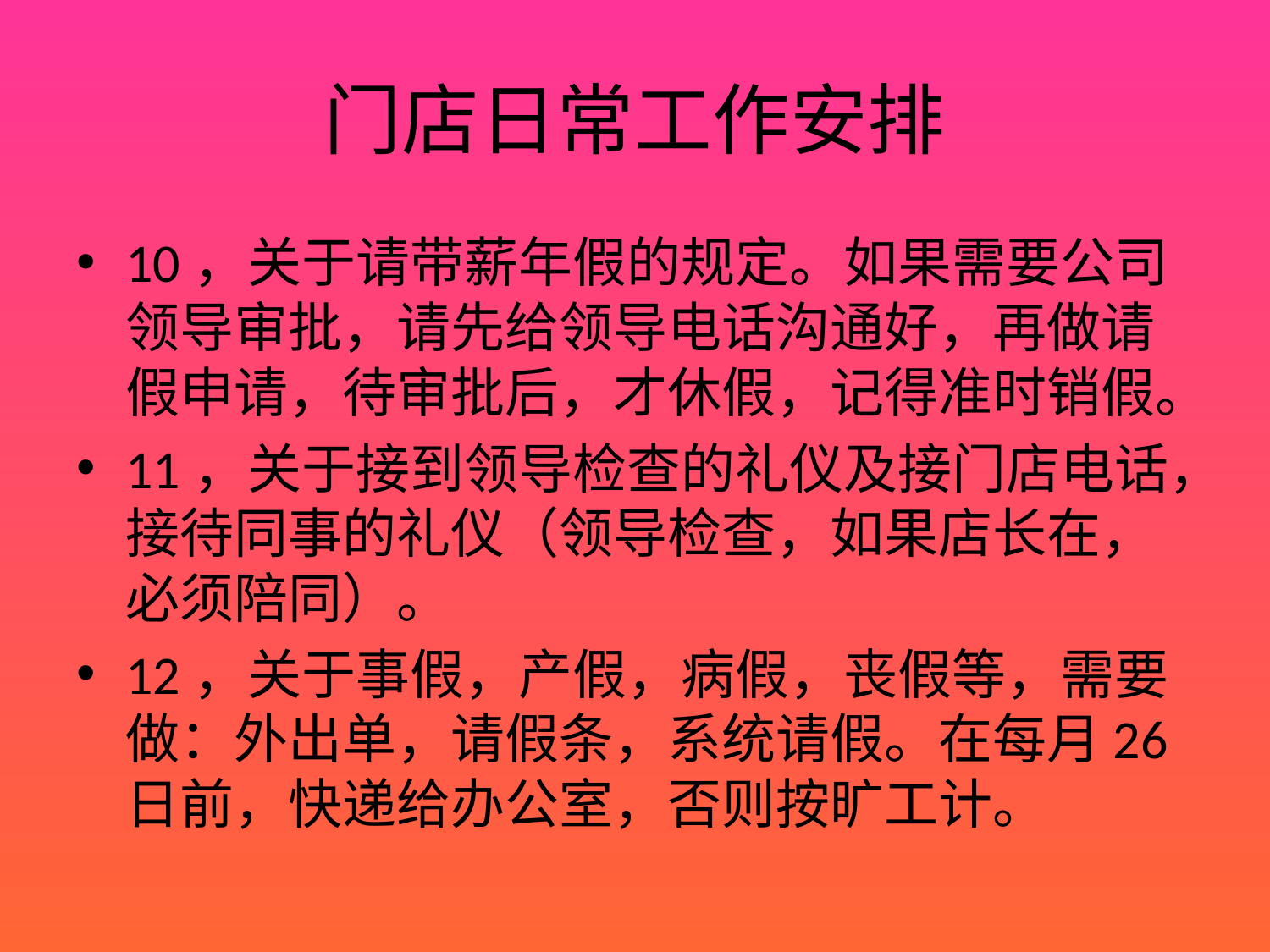

# 门店日常工作安排
10，关于请带薪年假的规定。如果需要公司领导审批，请先给领导电话沟通好，再做请假申请，待审批后，才休假，记得准时销假。
11，关于接到领导检查的礼仪及接门店电话，接待同事的礼仪（领导检查，如果店长在，必须陪同）。
12，关于事假，产假，病假，丧假等，需要做：外出单，请假条，系统请假。在每月26日前，快递给办公室，否则按旷工计。